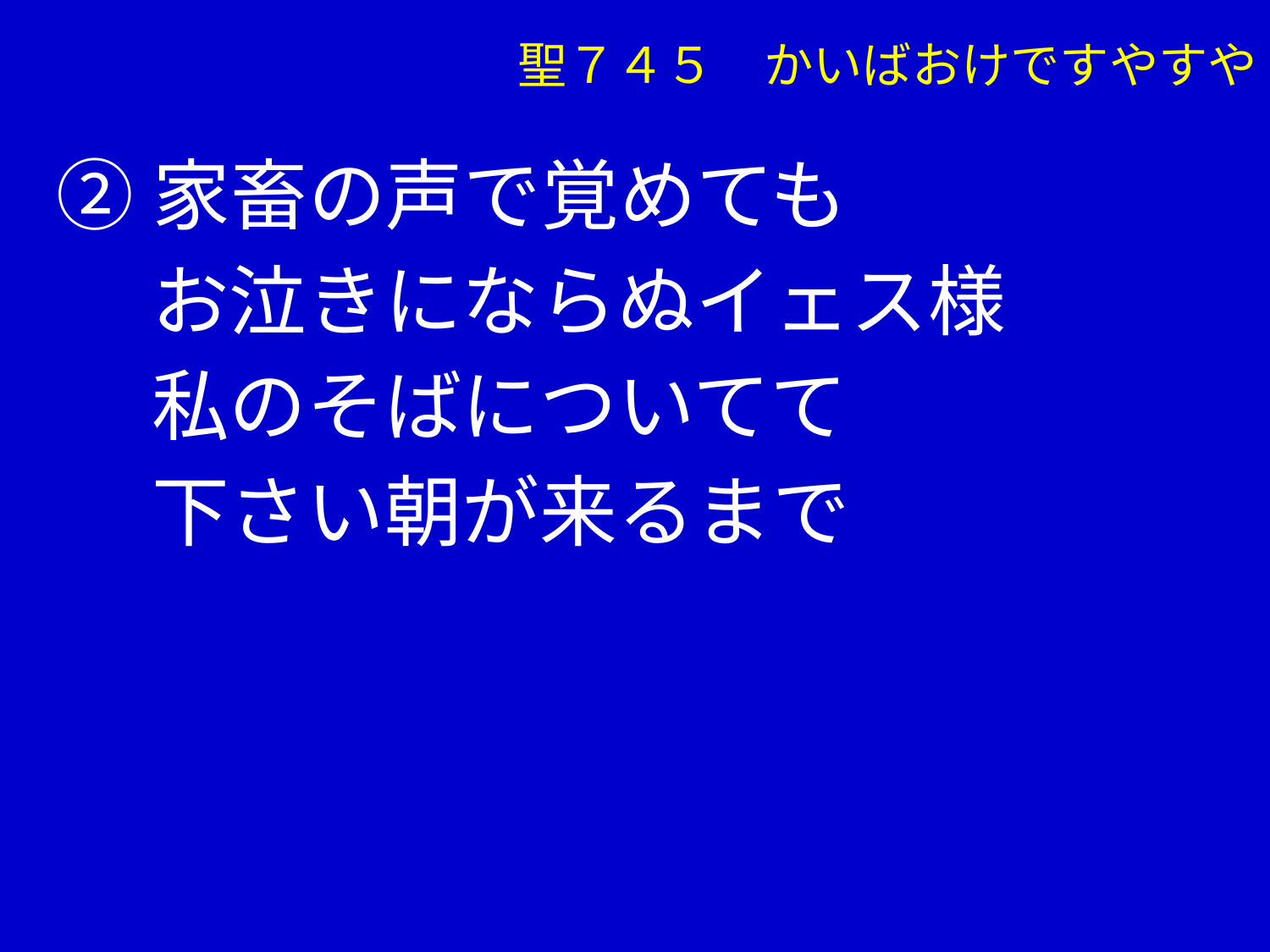

聖７４５　かいばおけですやすや
②家畜の声で覚めても
　 お泣きにならぬイェス様
　 私のそばについてて
　 下さい朝が来るまで